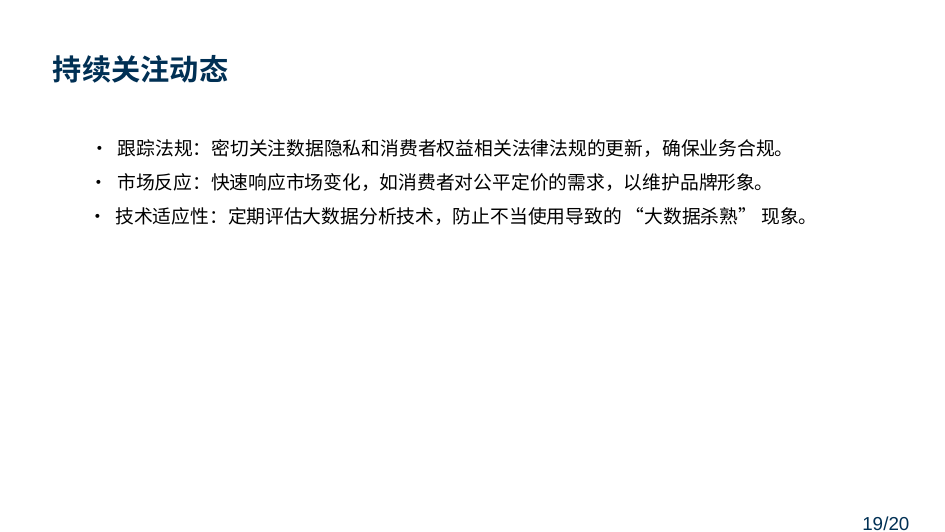

持续关注动态
• 跟踪法规：密切关注数据隐私和消费者权益相关法律法规的更新，确保业务合规。
• 市场反应：快速响应市场变化，如消费者对公平定价的需求，以维护品牌形象。
• 技术适应性：定期评估大数据分析技术，防止不当使用导致的 “大数据杀熟” 现象。
19/20